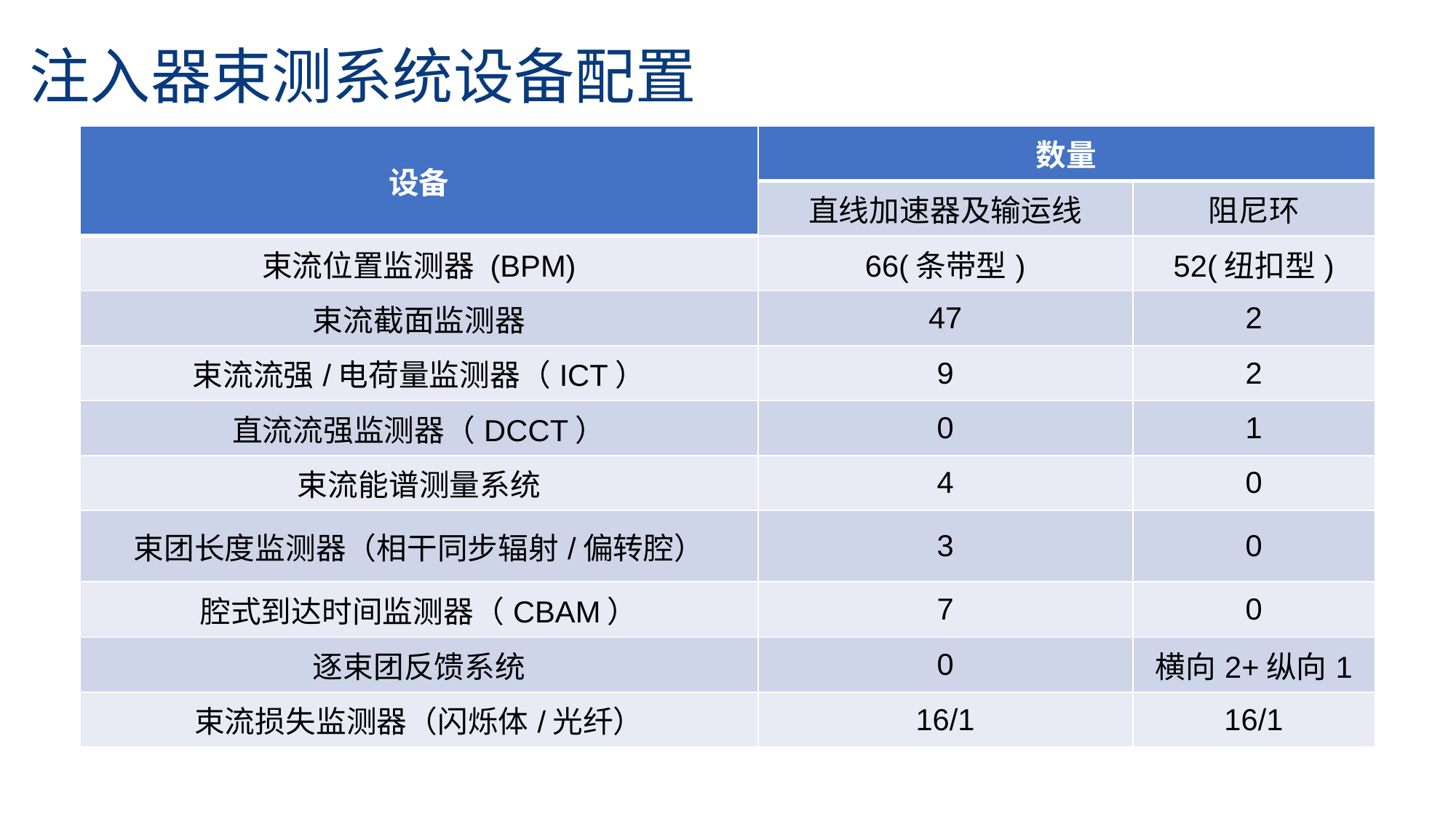

# 注入器束测系统设备配置
| 设备 | 数量 |  |
| --- | --- | --- |
|  | 直线加速器及输运线 | 阻尼环 |
| 束流位置监测器 (BPM) | 66(条带型) | 52(纽扣型) |
| 束流截面监测器 | 47 | 2 |
| 束流流强/电荷量监测器（ICT） | 9 | 2 |
| 直流流强监测器（DCCT） | 0 | 1 |
| 束流能谱测量系统 | 4 | 0 |
| 束团长度监测器（相干同步辐射/偏转腔） | 3 | 0 |
| 腔式到达时间监测器（CBAM） | 7 | 0 |
| 逐束团反馈系统 | 0 | 横向2+纵向1 |
| 束流损失监测器（闪烁体/光纤） | 16/1 | 16/1 |